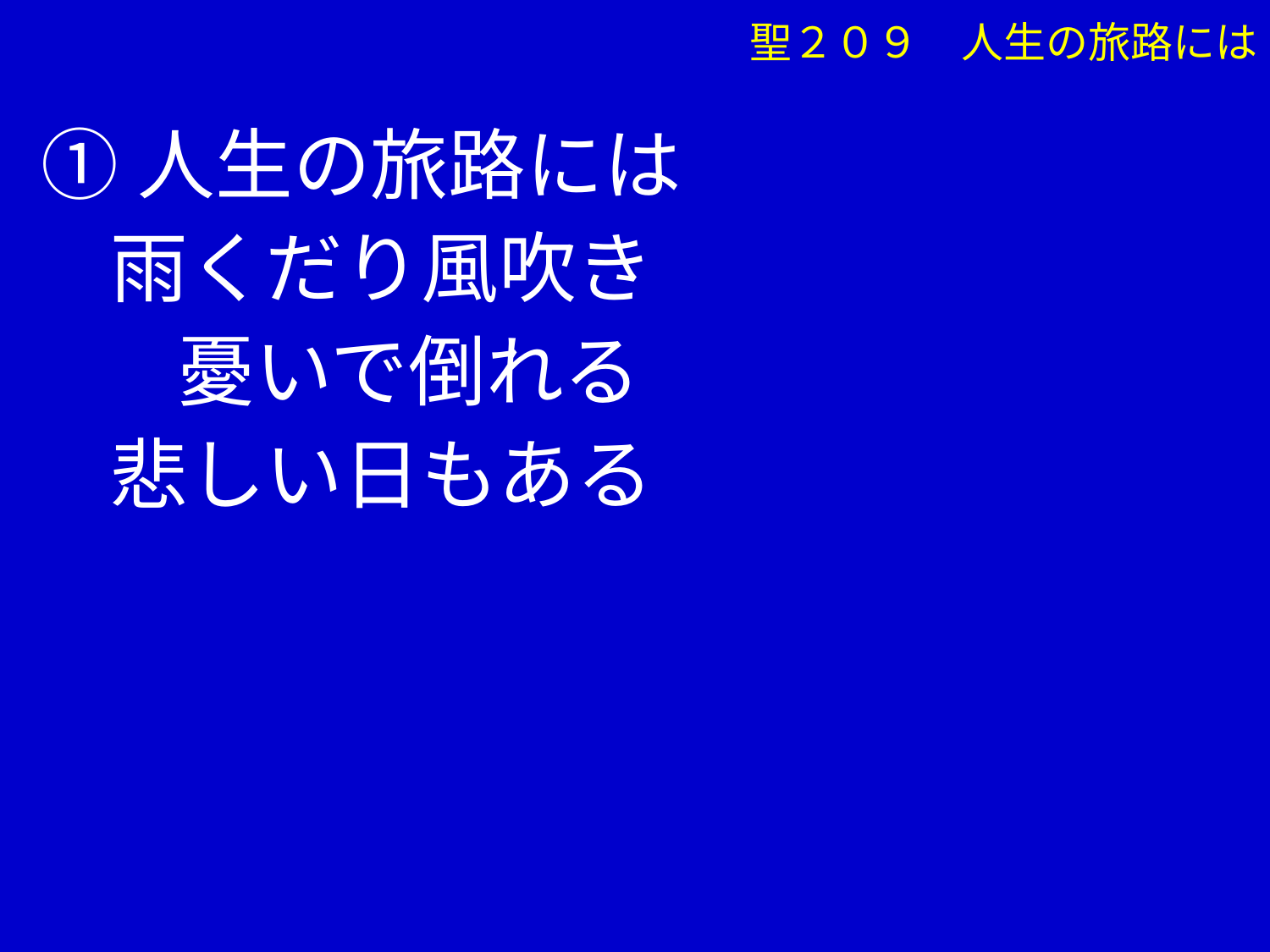

聖２０９　人生の旅路には
  ➀人生の旅路には
    雨くだり風吹き
　　憂いで倒れる
    悲しい日もある